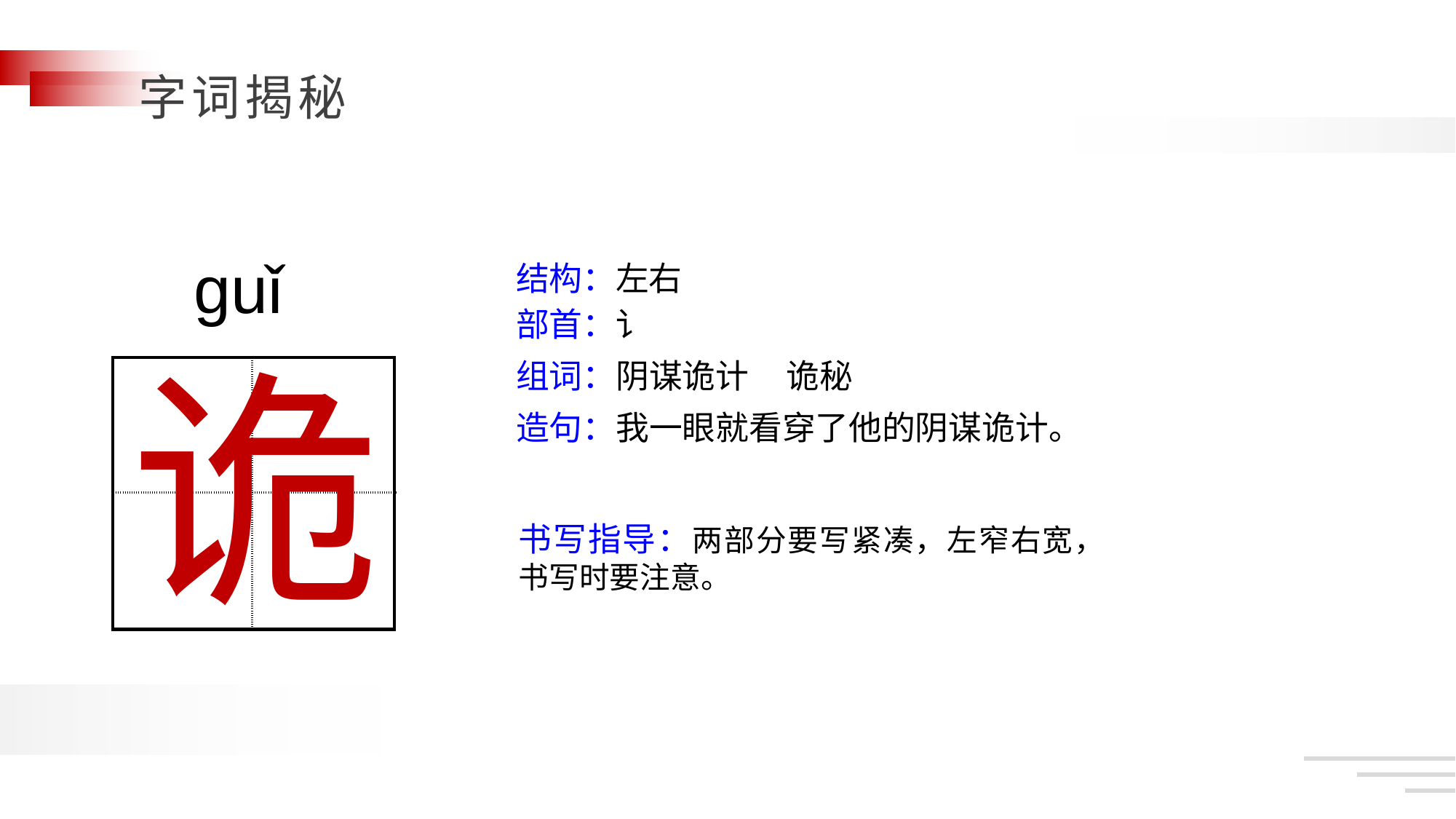

guǐ
结构：左右
部首：讠
诡
组词：阴谋诡计     诡秘
|  |  |
| --- | --- |
|  |  |
造句：我一眼就看穿了他的阴谋诡计。

书写指导：两部分要写紧凑，左窄右宽，书写时要注意。